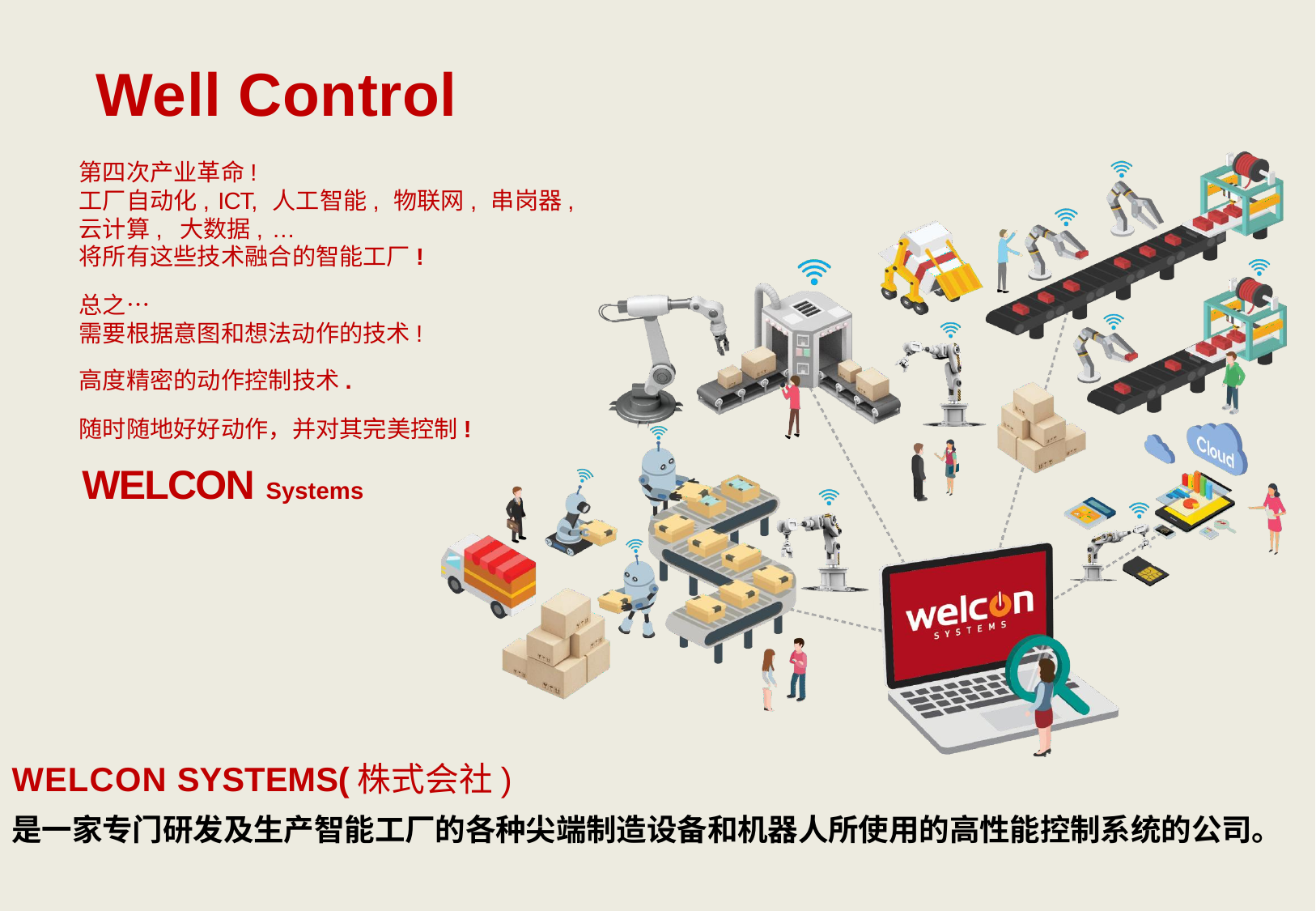

# Well Control

第四次产业革命!
工厂自动化, ICT, 人工智能, 物联网, 串岗器, 云计算,  大数据, …
将所有这些技术融合的智能工厂!

总之…
需要根据意图和想法动作的技术!

高度精密的动作控制技术.

随时随地好好动作，并对其完美控制!
WELCON Systems
WELCON SYSTEMS(株式会社)

是一家专门研发及生产智能工厂的各种尖端制造设备和机器人所使用的高性能控制系统的公司。